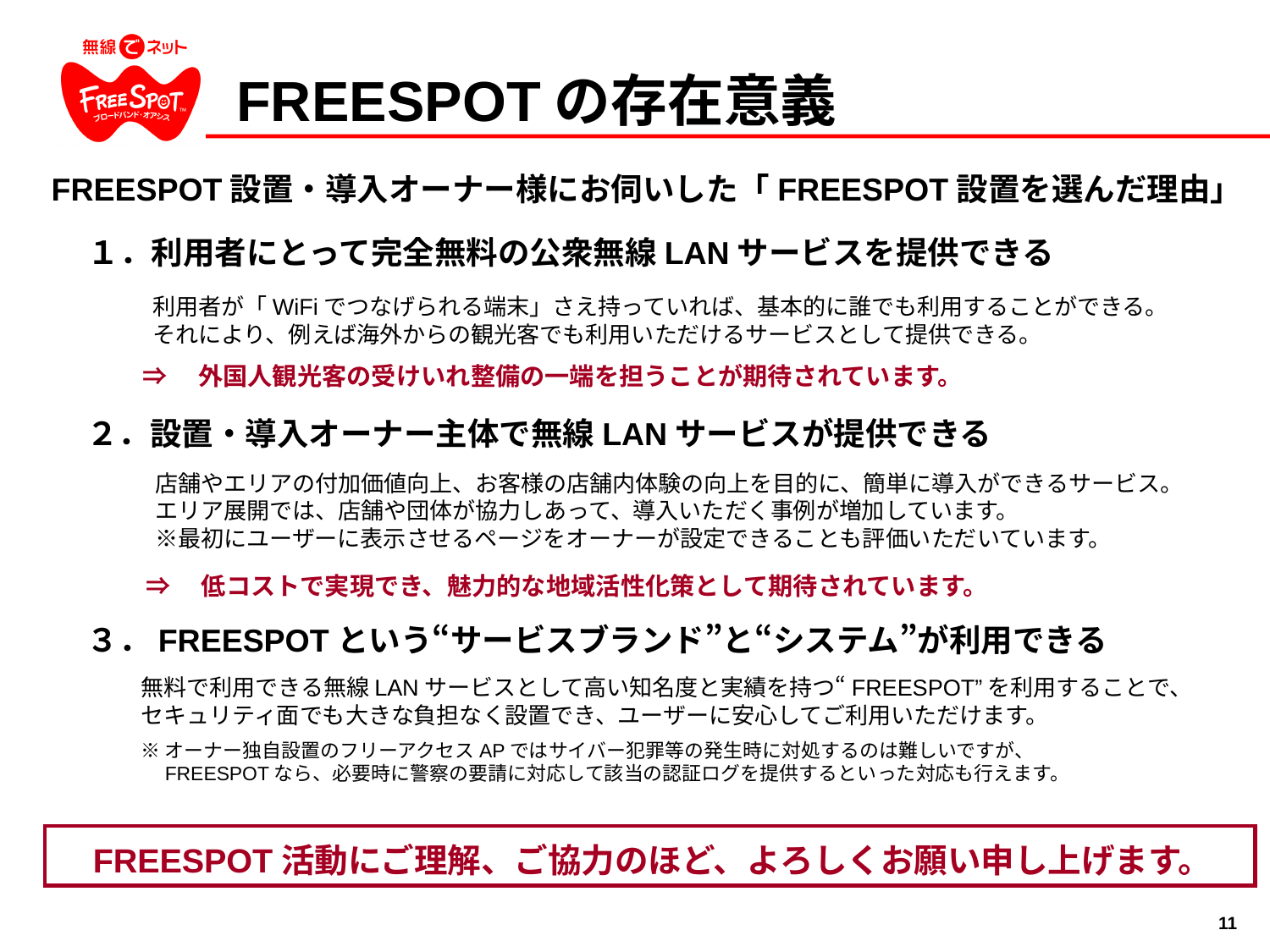

# FREESPOTの存在意義
FREESPOT設置・導入オーナー様にお伺いした「FREESPOT設置を選んだ理由」
１．利用者にとって完全無料の公衆無線LANサービスを提供できる
利用者が「WiFiでつなげられる端末」さえ持っていれば、基本的に誰でも利用することができる。
それにより、例えば海外からの観光客でも利用いただけるサービスとして提供できる。
⇒　外国人観光客の受けいれ整備の一端を担うことが期待されています。
２．設置・導入オーナー主体で無線LANサービスが提供できる
店舗やエリアの付加価値向上、お客様の店舗内体験の向上を目的に、簡単に導入ができるサービス。
エリア展開では、店舗や団体が協力しあって、導入いただく事例が増加しています。
※最初にユーザーに表示させるページをオーナーが設定できることも評価いただいています。
⇒　低コストで実現でき、魅力的な地域活性化策として期待されています。
３．FREESPOTという“サービスブランド”と“システム”が利用できる
無料で利用できる無線LANサービスとして高い知名度と実績を持つ“FREESPOT”を利用することで、
セキュリティ面でも大きな負担なく設置でき、ユーザーに安心してご利用いただけます。
※オーナー独自設置のフリーアクセスAPではサイバー犯罪等の発生時に対処するのは難しいですが、
　FREESPOTなら、必要時に警察の要請に対応して該当の認証ログを提供するといった対応も行えます。

FREESPOT活動にご理解、ご協力のほど、よろしくお願い申し上げます。